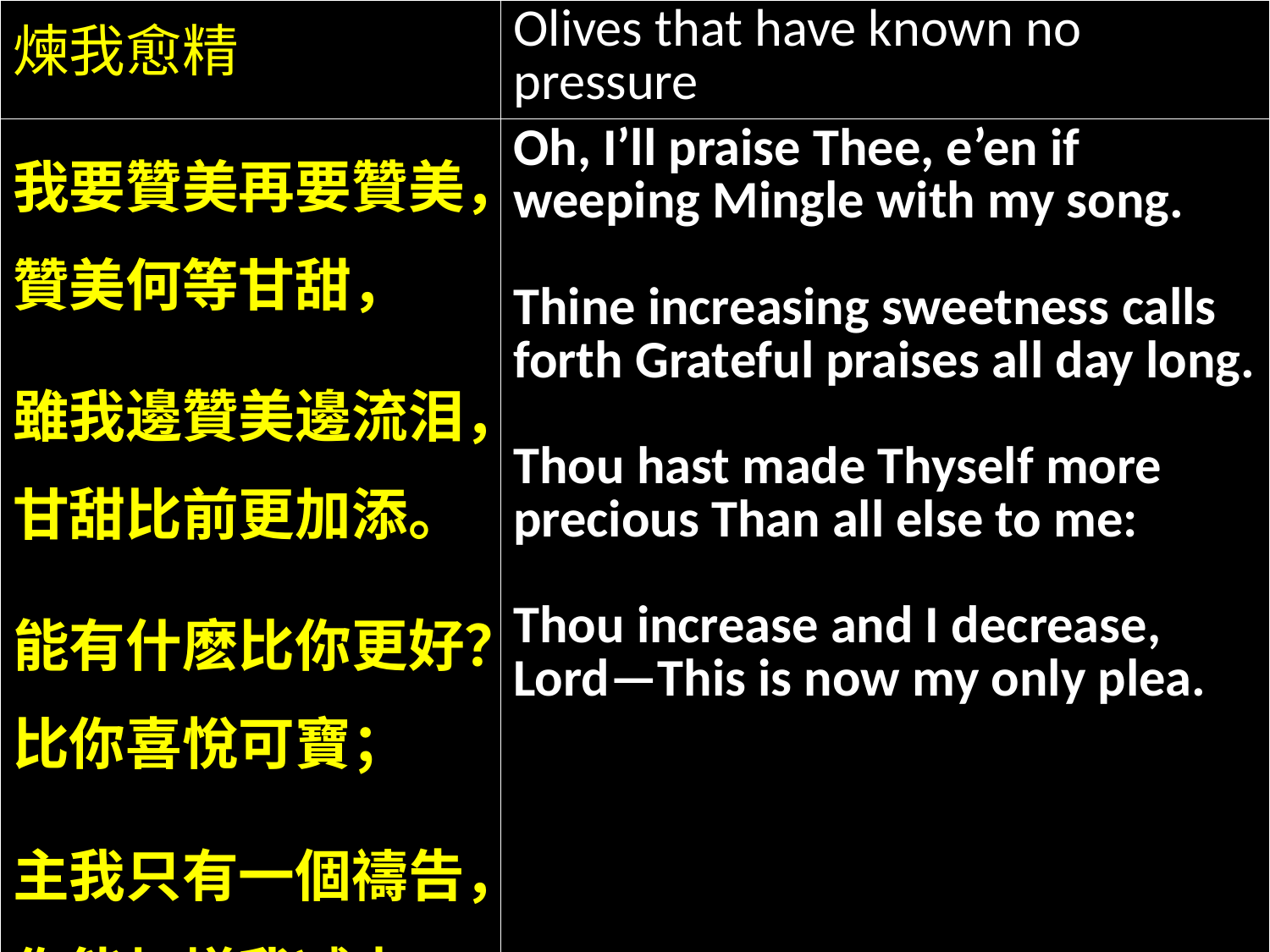

| 煉我愈精 | Olives that have known no pressure |
| --- | --- |
| 我要贊美再要贊美，贊美何等甘甜， 雖我邊贊美邊流泪，甘甜比前更加添。 能有什麽比你更好？比你喜悅可寶； 主我只有一個禱告，你能加增我减少。 | Oh, I’ll praise Thee, e’en if weeping Mingle with my song. Thine increasing sweetness calls forth Grateful praises all day long. Thou hast made Thyself more precious Than all else to me: Thou increase and I decrease, Lord—This is now my only plea. |